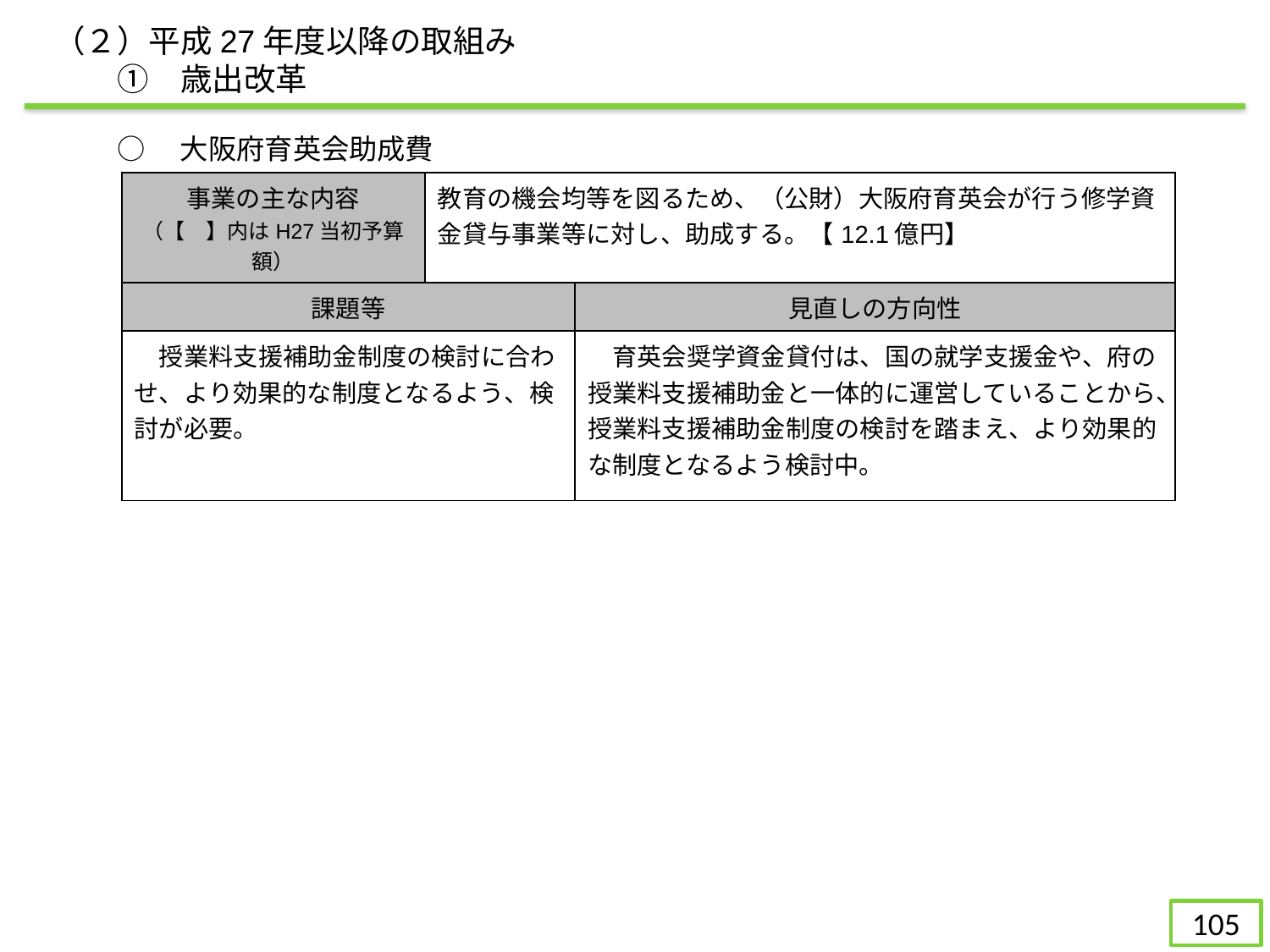

（２）平成27年度以降の取組み
　　①　歳出改革
○　大阪府育英会助成費
| 事業の主な内容 （【　】内はH27当初予算額） | 教育の機会均等を図るため、（公財）大阪府育英会が行う修学資金貸与事業等に対し、助成する。【12.1億円】 |  |
| --- | --- | --- |
| 課題等 |  | 見直しの方向性 |
| 授業料支援補助金制度の検討に合わせ、より効果的な制度となるよう、検討が必要。 |  | 育英会奨学資金貸付は、国の就学支援金や、府の授業料支援補助金と一体的に運営していることから、授業料支援補助金制度の検討を踏まえ、より効果的な制度となるよう検討中。 |
105